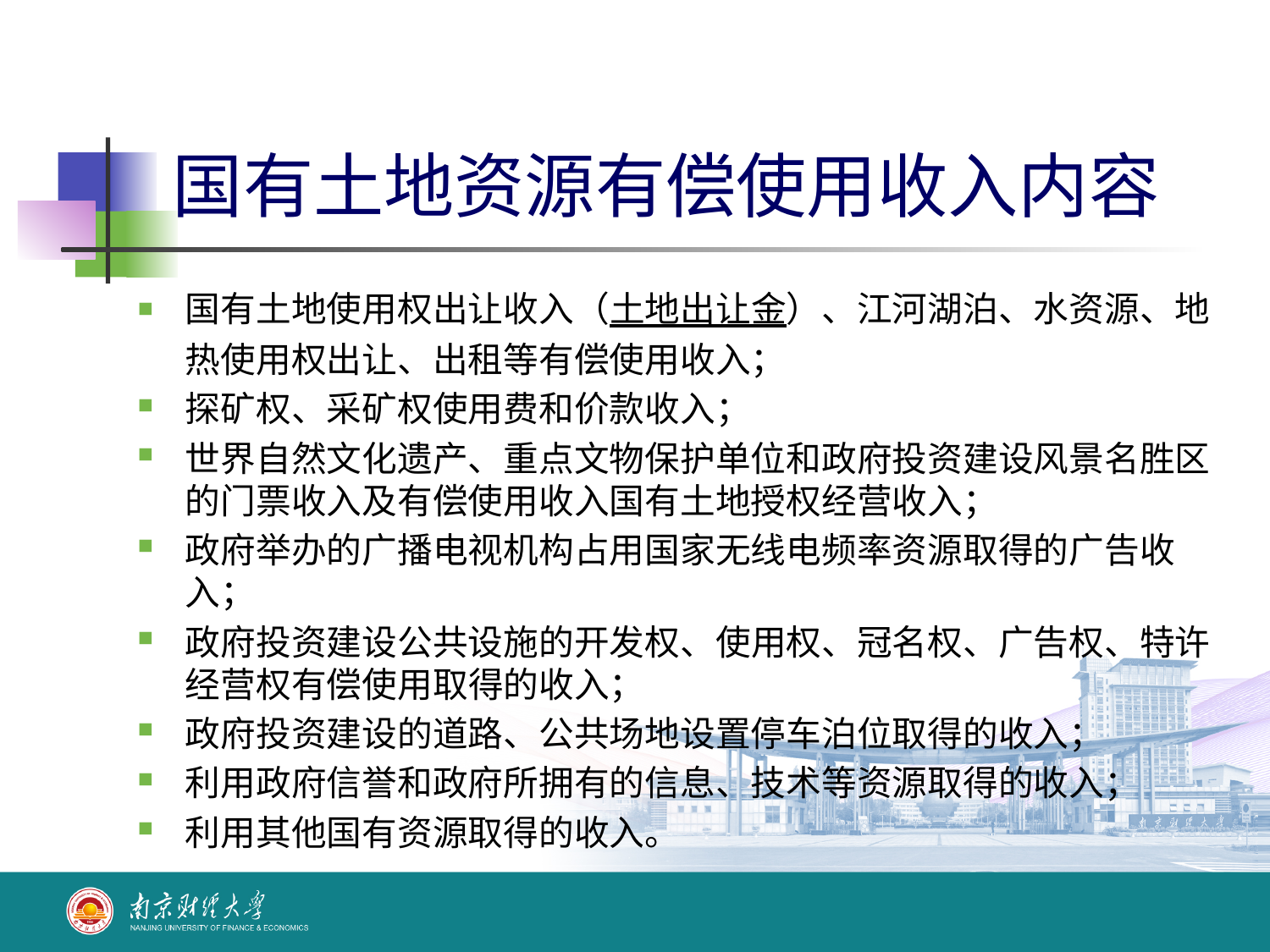

# 国有土地资源有偿使用收入内容
国有土地使用权出让收入（土地出让金）、江河湖泊、水资源、地热使用权出让、出租等有偿使用收入；
探矿权、采矿权使用费和价款收入；
世界自然文化遗产、重点文物保护单位和政府投资建设风景名胜区的门票收入及有偿使用收入国有土地授权经营收入；
政府举办的广播电视机构占用国家无线电频率资源取得的广告收入；
政府投资建设公共设施的开发权、使用权、冠名权、广告权、特许经营权有偿使用取得的收入；
政府投资建设的道路、公共场地设置停车泊位取得的收入；
利用政府信誉和政府所拥有的信息、技术等资源取得的收入；
利用其他国有资源取得的收入。